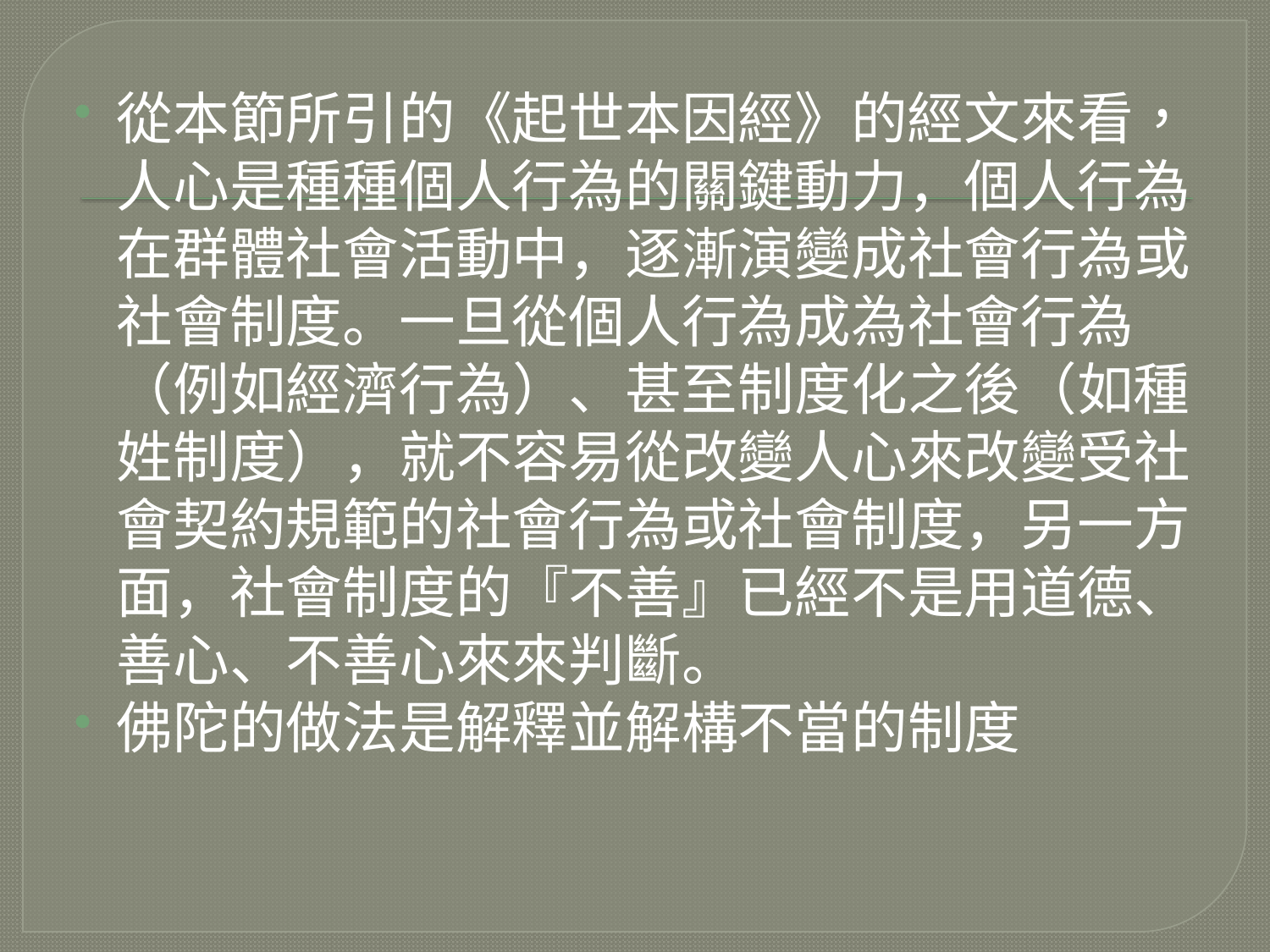

從本節所引的《起世本因經》的經文來看，人心是種種個人行為的關鍵動力，個人行為在群體社會活動中，逐漸演變成社會行為或社會制度。一旦從個人行為成為社會行為（例如經濟行為）、甚至制度化之後（如種姓制度），就不容易從改變人心來改變受社會契約規範的社會行為或社會制度，另一方面，社會制度的『不善』已經不是用道德、善心、不善心來來判斷。
佛陀的做法是解釋並解構不當的制度